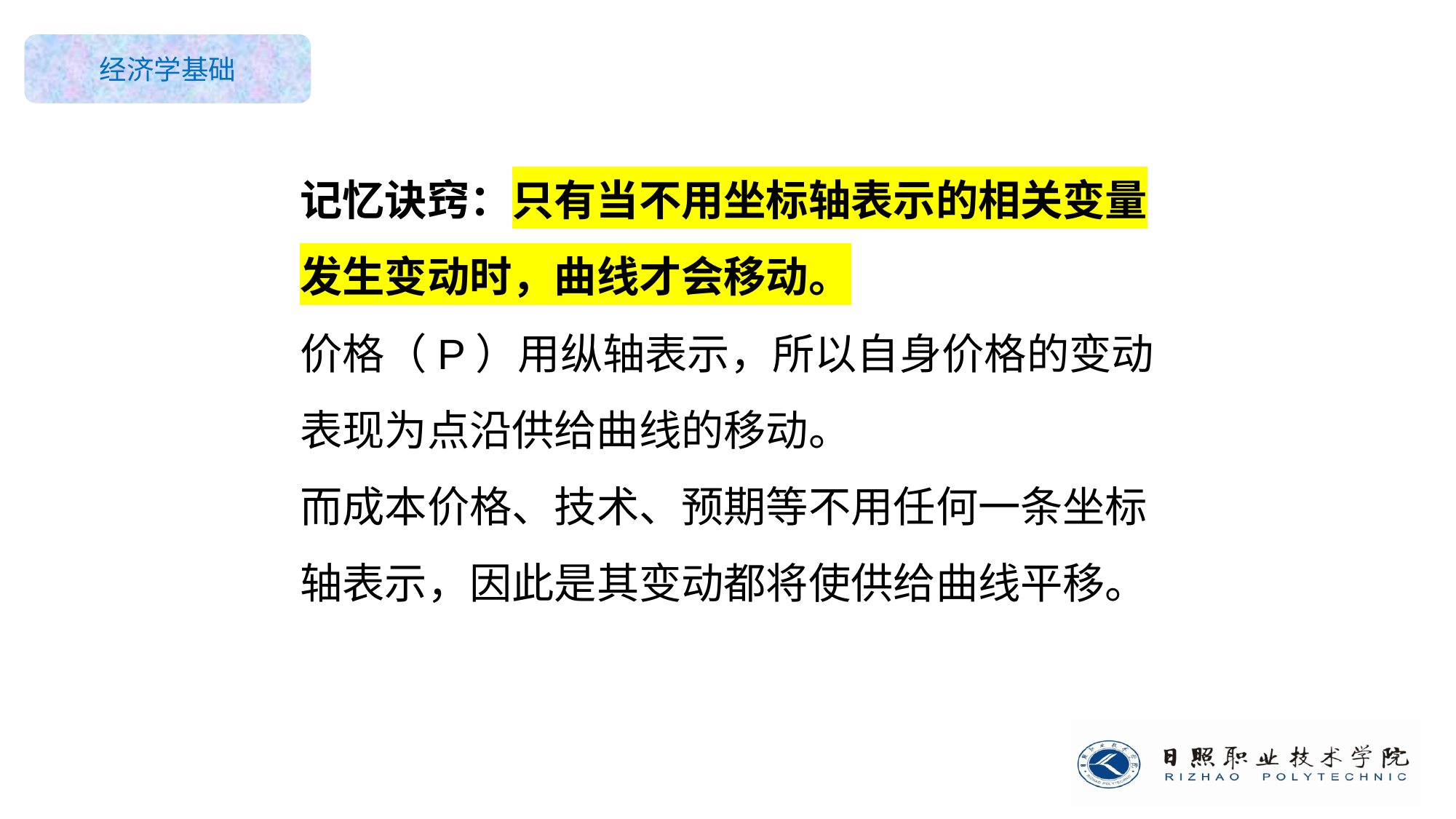

记忆诀窍：只有当不用坐标轴表示的相关变量发生变动时，曲线才会移动。
价格（P）用纵轴表示，所以自身价格的变动表现为点沿供给曲线的移动。
而成本价格、技术、预期等不用任何一条坐标轴表示，因此是其变动都将使供给曲线平移。